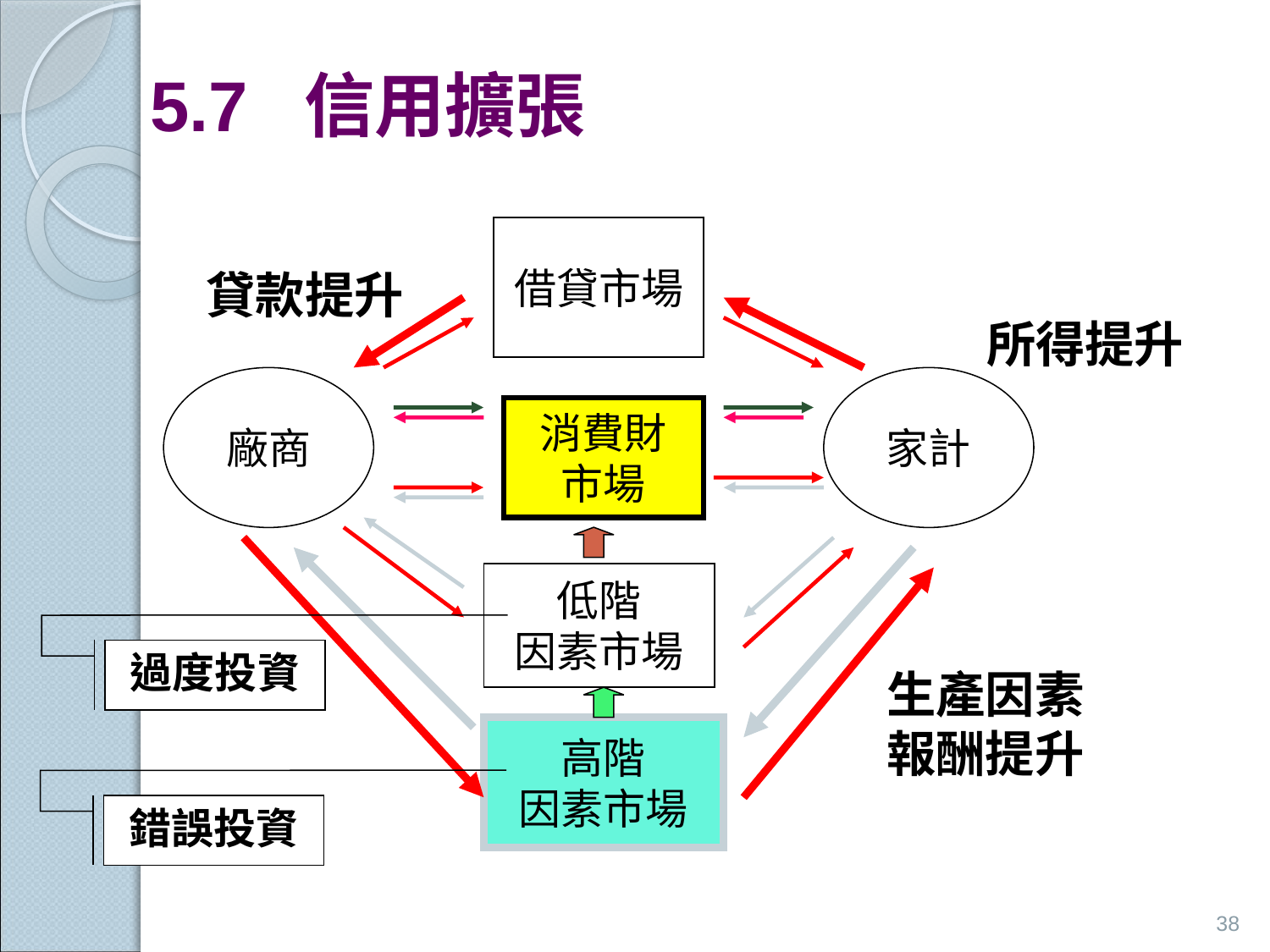

# 5.7  信用擴張
借貸市場
貸款提升

所得提升

廠商
家計
消費財
市場

低階
因素市場

過度投資
生產因素
報酬提升

高階
因素市場
錯誤投資
38